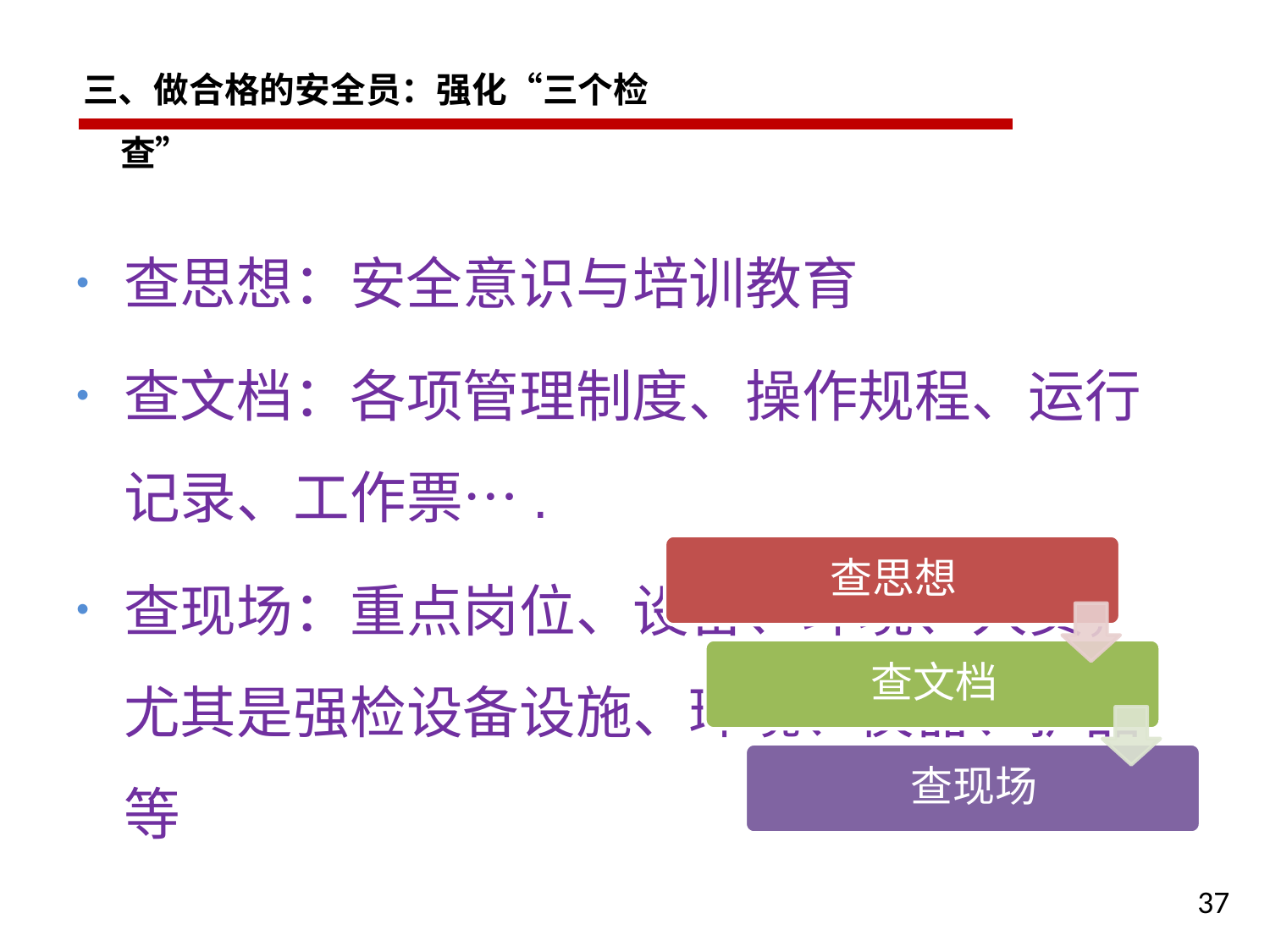

三、做合格的安全员：强化“三个检查”
查思想：安全意识与培训教育
查文档：各项管理制度、操作规程、运行记录、工作票….
查现场：重点岗位、设备、环境、人员，尤其是强检设备设施、环境、仪器、护品等
查思想
查文档
查现场